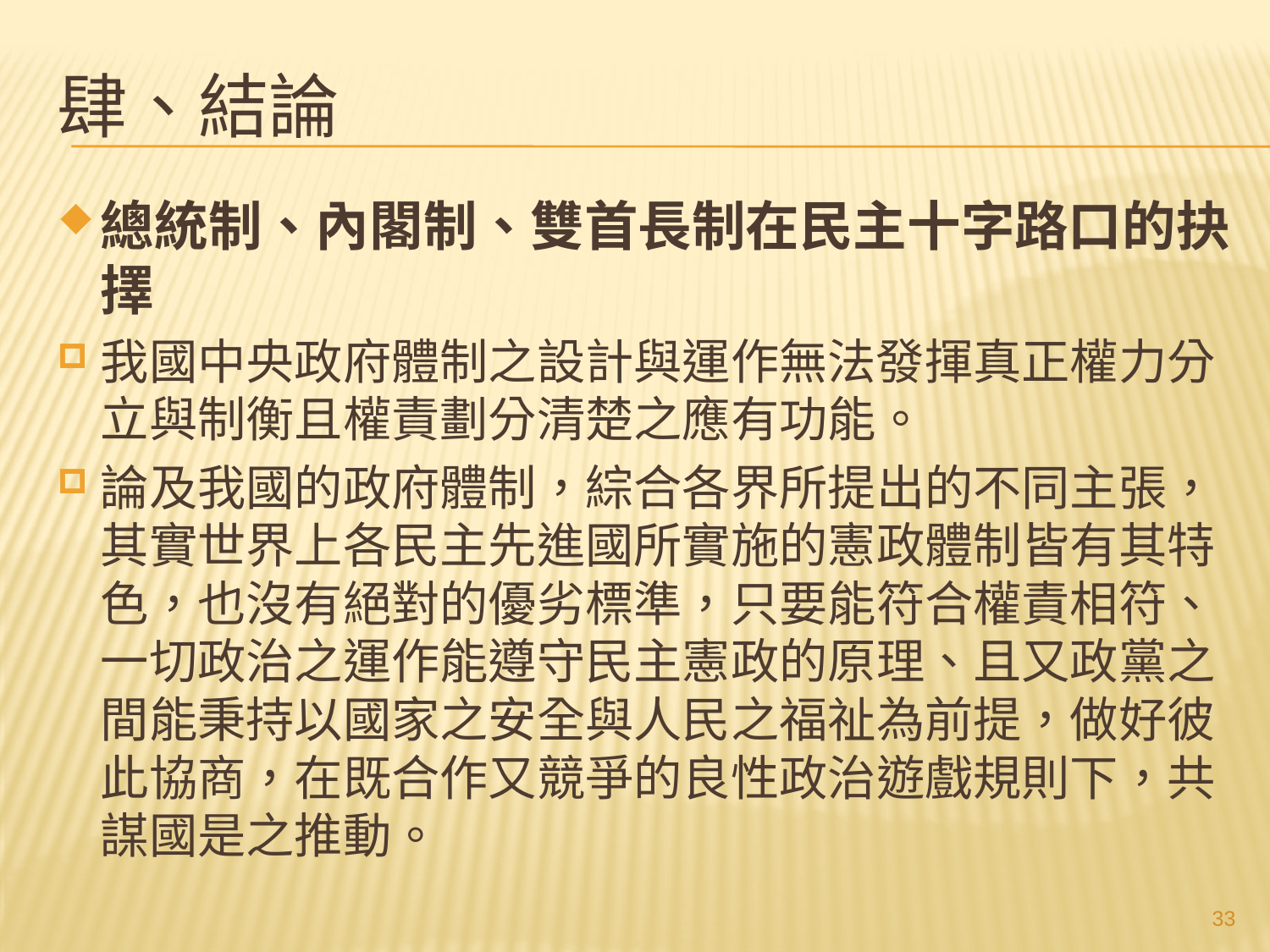

# 肆、結論
總統制、內閣制、雙首長制在民主十字路口的抉擇
我國中央政府體制之設計與運作無法發揮真正權力分立與制衡且權責劃分清楚之應有功能。
論及我國的政府體制，綜合各界所提出的不同主張，其實世界上各民主先進國所實施的憲政體制皆有其特色，也沒有絕對的優劣標準，只要能符合權責相符、一切政治之運作能遵守民主憲政的原理、且又政黨之間能秉持以國家之安全與人民之福祉為前提，做好彼此協商，在既合作又競爭的良性政治遊戲規則下，共謀國是之推動。

33